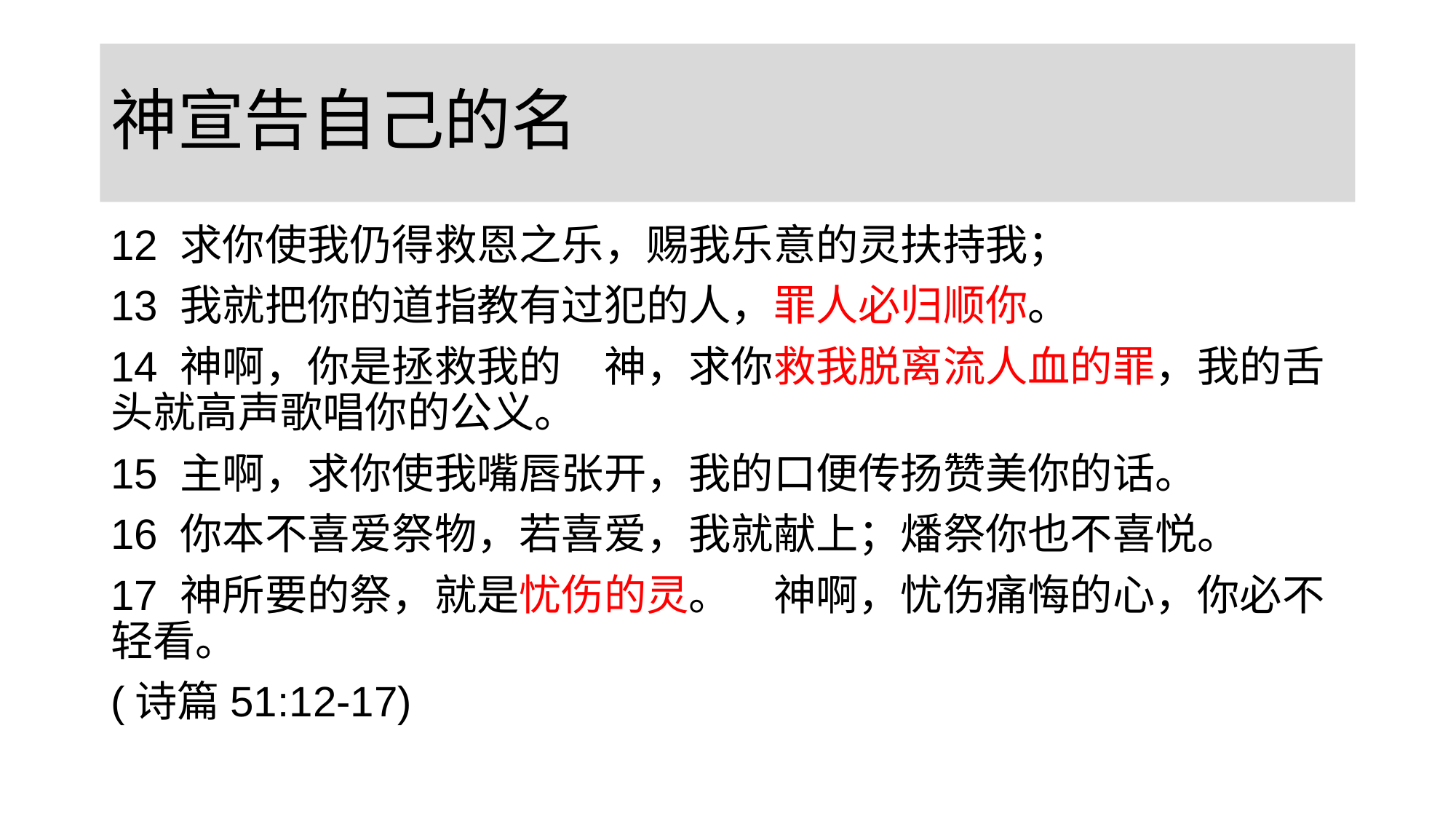

# 神宣告自己的名
12 求你使我仍得救恩之乐，赐我乐意的灵扶持我；
13 我就把你的道指教有过犯的人，罪人必归顺你。
14 神啊，你是拯救我的　神，求你救我脱离流人血的罪，我的舌头就高声歌唱你的公义。
15 主啊，求你使我嘴唇张开，我的口便传扬赞美你的话。
16 你本不喜爱祭物，若喜爱，我就献上；燔祭你也不喜悦。
17 神所要的祭，就是忧伤的灵。　神啊，忧伤痛悔的心，你必不轻看。
(诗篇51:12-17)